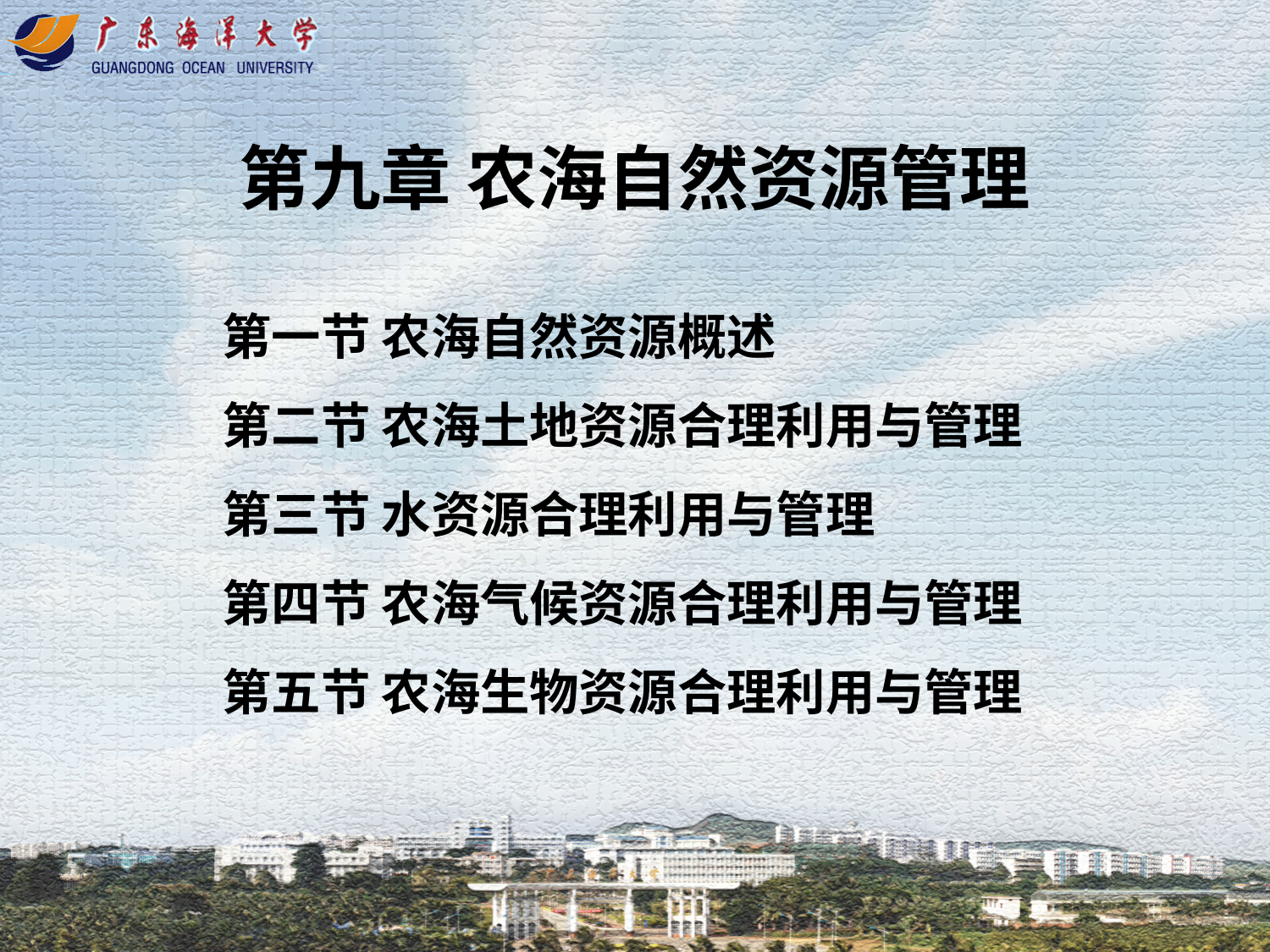

# 第九章 农海自然资源管理

第一节 农海自然资源概述
第二节 农海土地资源合理利用与管理第三节 水资源合理利用与管理
第四节 农海气候资源合理利用与管理第五节 农海生物资源合理利用与管理